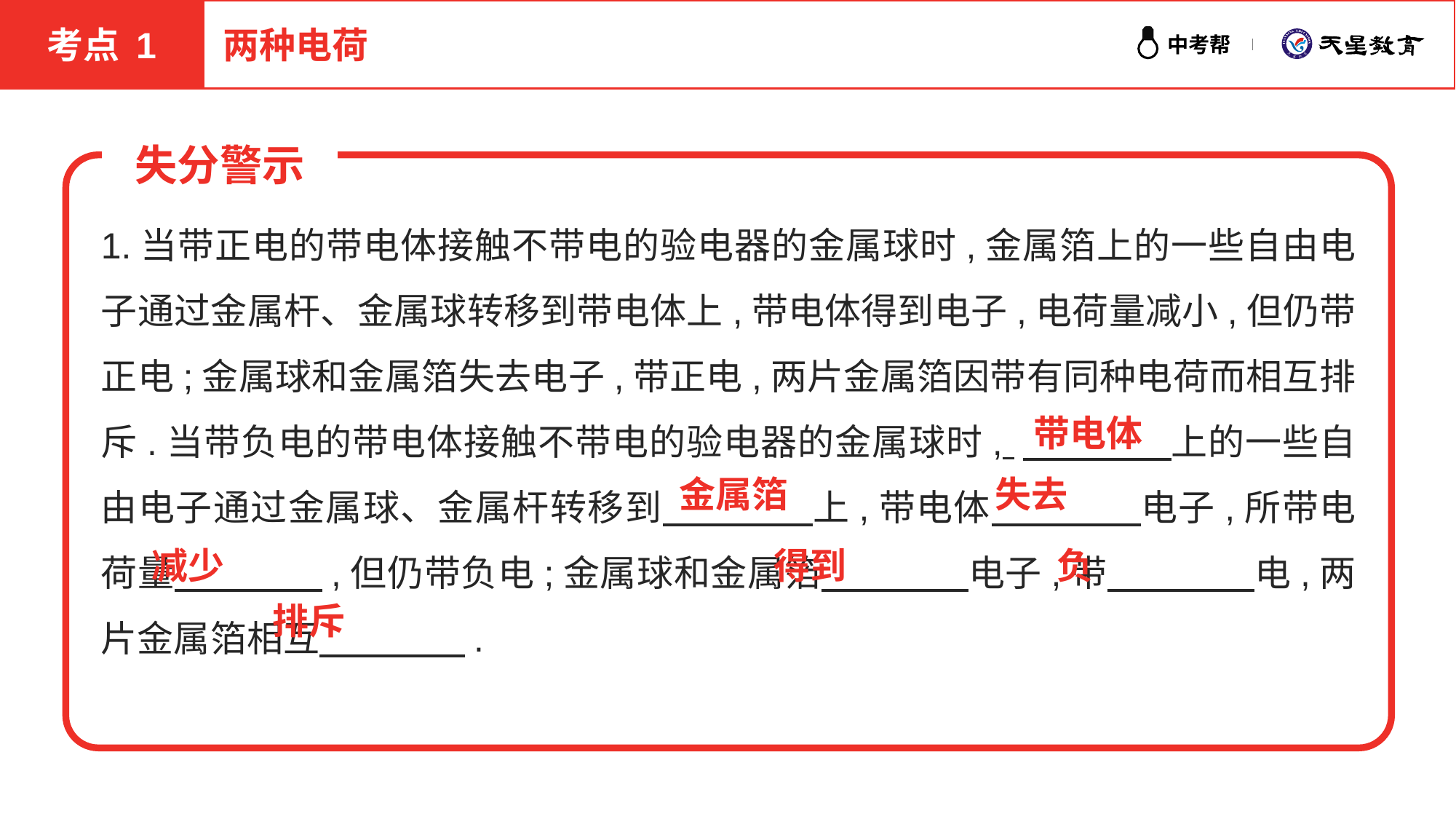

考点 1
两种电荷
失分警示

1.当带正电的带电体接触不带电的验电器的金属球时,金属箔上的一些自由电子通过金属杆、金属球转移到带电体上,带电体得到电子,电荷量减小,但仍带正电;金属球和金属箔失去电子,带正电,两片金属箔因带有同种电荷而相互排斥.当带负电的带电体接触不带电的验电器的金属球时, 　　　　上的一些自由电子通过金属球、金属杆转移到　　　　上,带电体　　　　电子,所带电荷量　　　　,但仍带负电;金属球和金属箔　　　　电子,带　　　　电,两片金属箔相互　　　　.
带电体
金属箔
失去
减少
得到
负
排斥